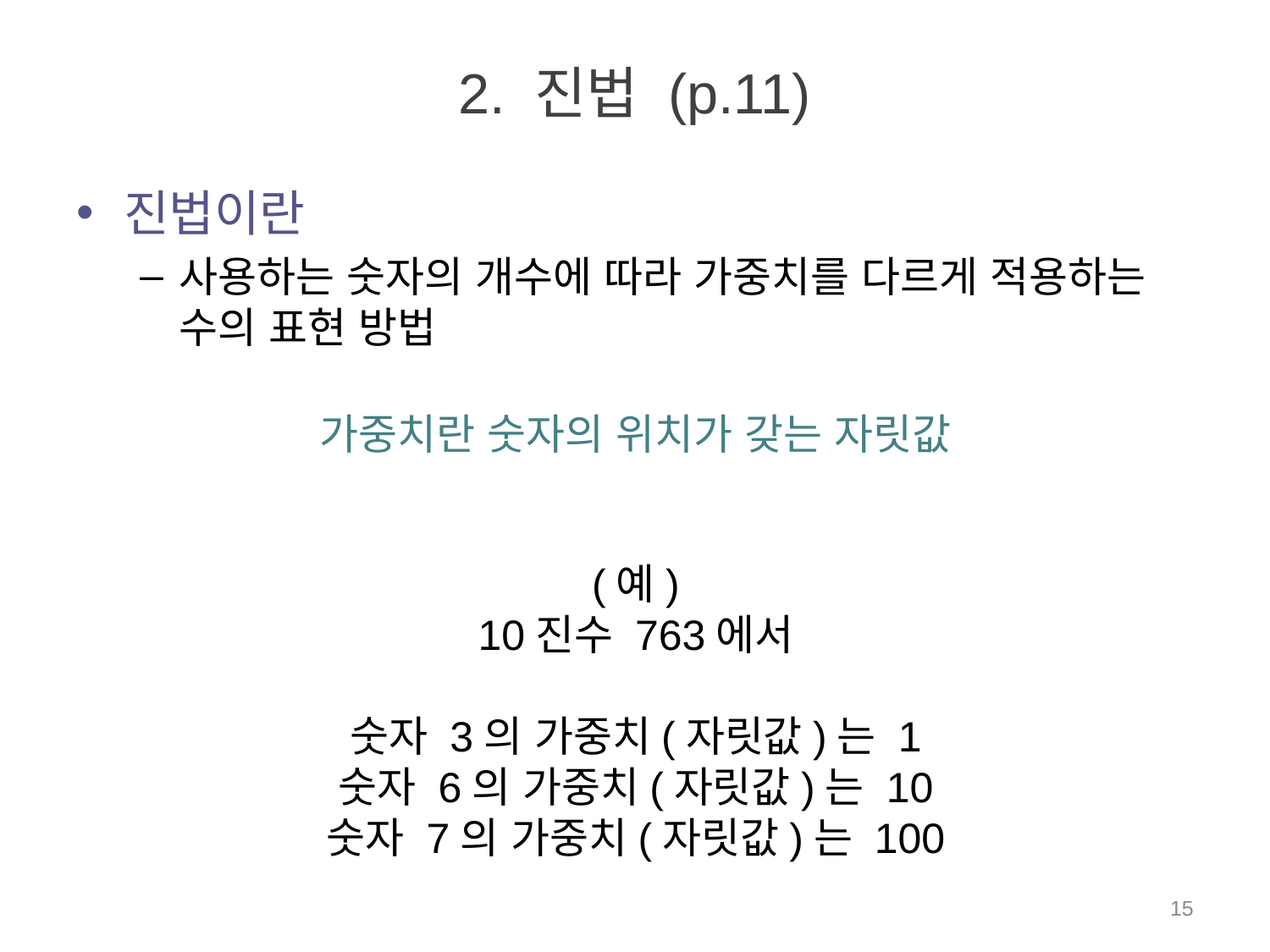

# 2. 진법 (p.11)
진법이란
사용하는 숫자의 개수에 따라 가중치를 다르게 적용하는 수의 표현 방법
가중치란 숫자의 위치가 갖는 자릿값
(예)
10진수 763에서

숫자 3의 가중치(자릿값)는 1
숫자 6의 가중치(자릿값)는 10
숫자 7의 가중치(자릿값)는 100
15